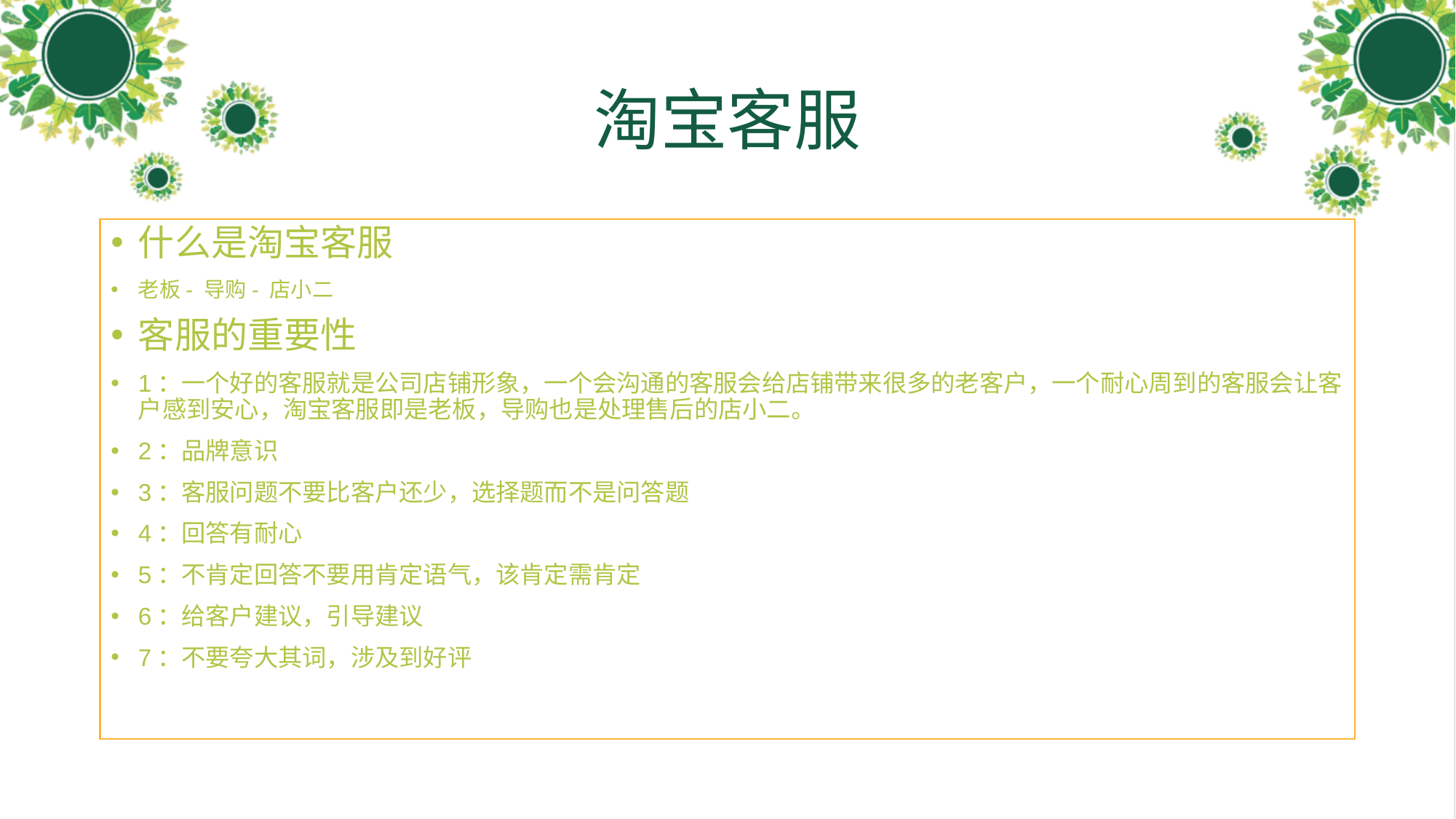

# 淘宝客服
什么是淘宝客服
老板- 导购- 店小二
客服的重要性
1：一个好的客服就是公司店铺形象，一个会沟通的客服会给店铺带来很多的老客户，一个耐心周到的客服会让客户感到安心，淘宝客服即是老板，导购也是处理售后的店小二。
2：品牌意识
3：客服问题不要比客户还少，选择题而不是问答题
4：回答有耐心
5：不肯定回答不要用肯定语气，该肯定需肯定
6：给客户建议，引导建议
7：不要夸大其词，涉及到好评